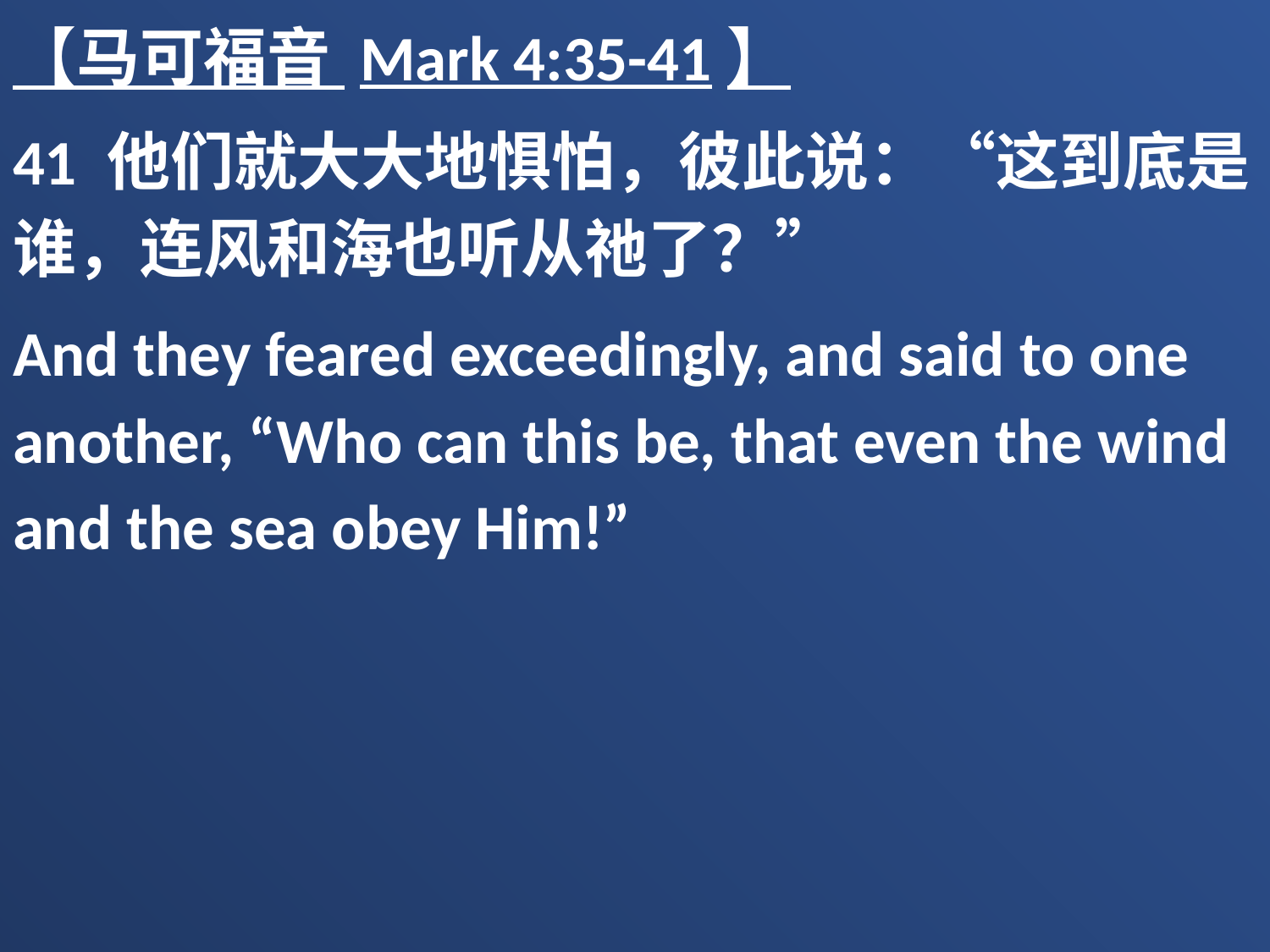

【马可福音 Mark 4:35-41】
41 他们就大大地惧怕，彼此说：“这到底是谁，连风和海也听从祂了？”
And they feared exceedingly, and said to one another, “Who can this be, that even the wind and the sea obey Him!”